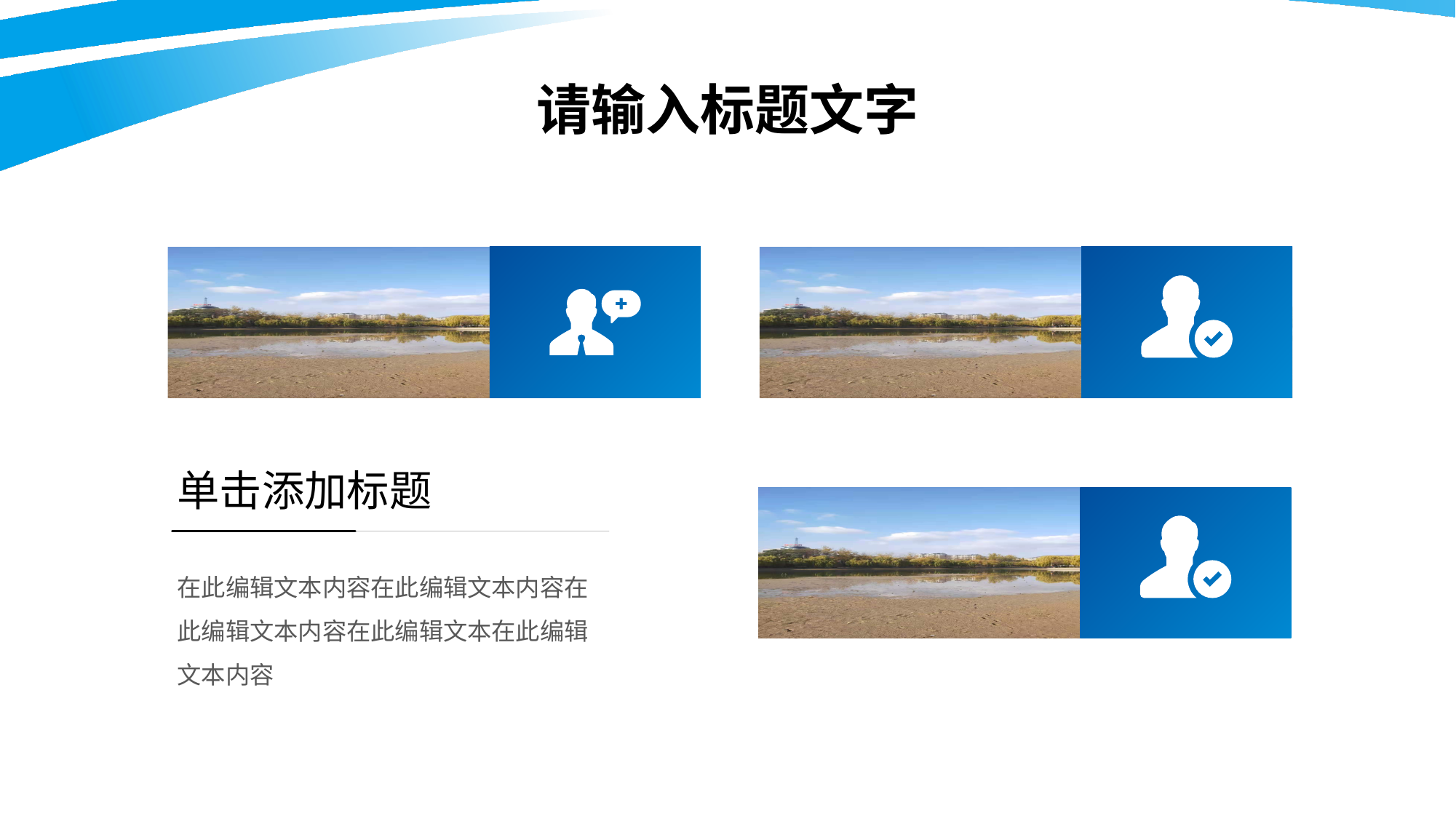

请输入标题文字

单击添加标题

在此编辑文本内容在此编辑文本内容在此编辑文本内容在此编辑文本在此编辑文本内容